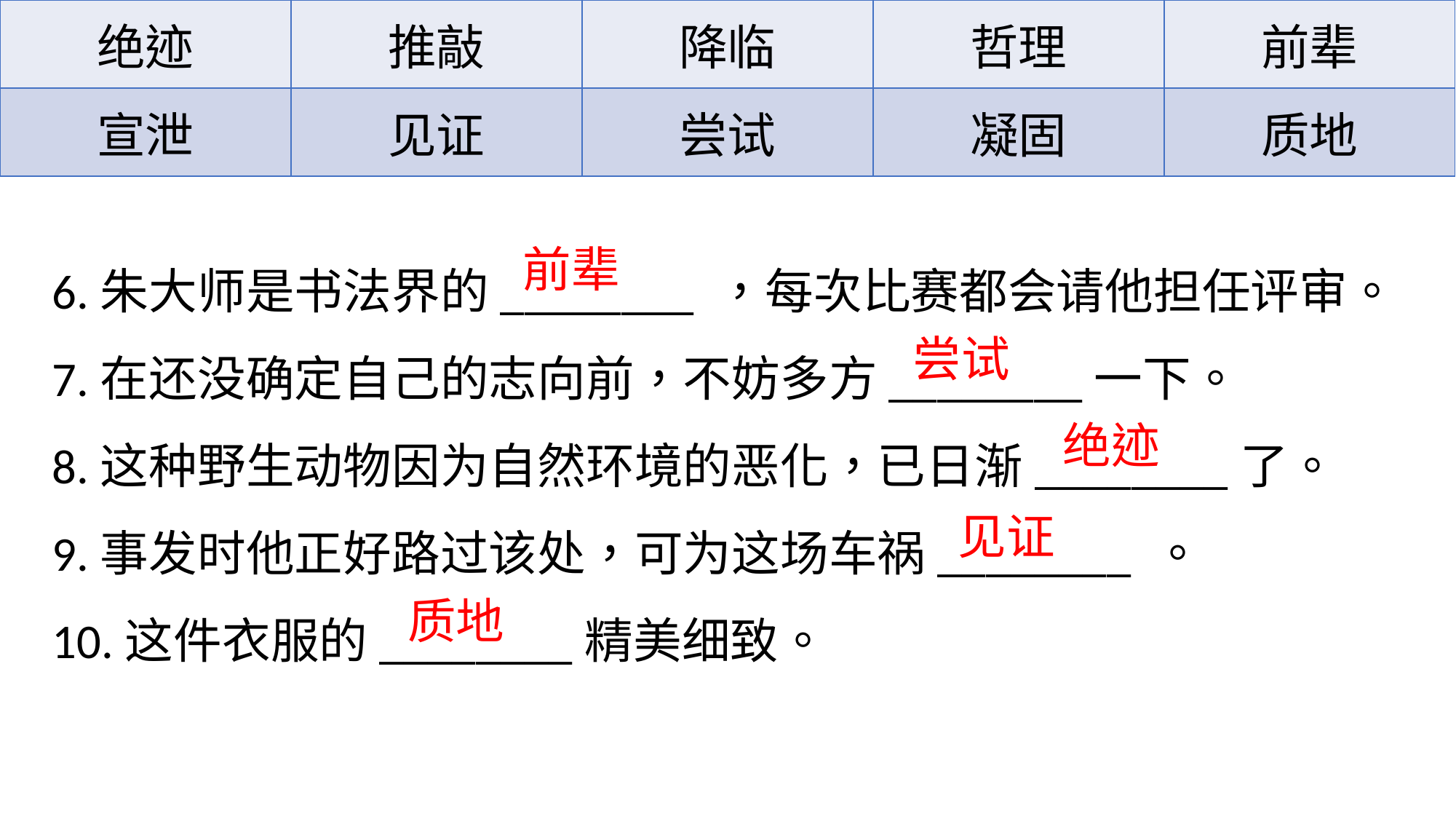

| 绝迹 | 推敲 | 降临 | 哲理 | 前辈 |
| --- | --- | --- | --- | --- |
| 宣泄 | 见证 | 尝试 | 凝固 | 质地 |
6.朱大师是书法界的________ ，每次比赛都会请他担任评审。
7.在还没确定自己的志向前，不妨多方________一下。
8.这种野生动物因为自然环境的恶化，已日渐________了。
9.事发时他正好路过该处，可为这场车祸________ 。
10.这件衣服的________精美细致。
前辈
尝试
绝迹
见证
质地